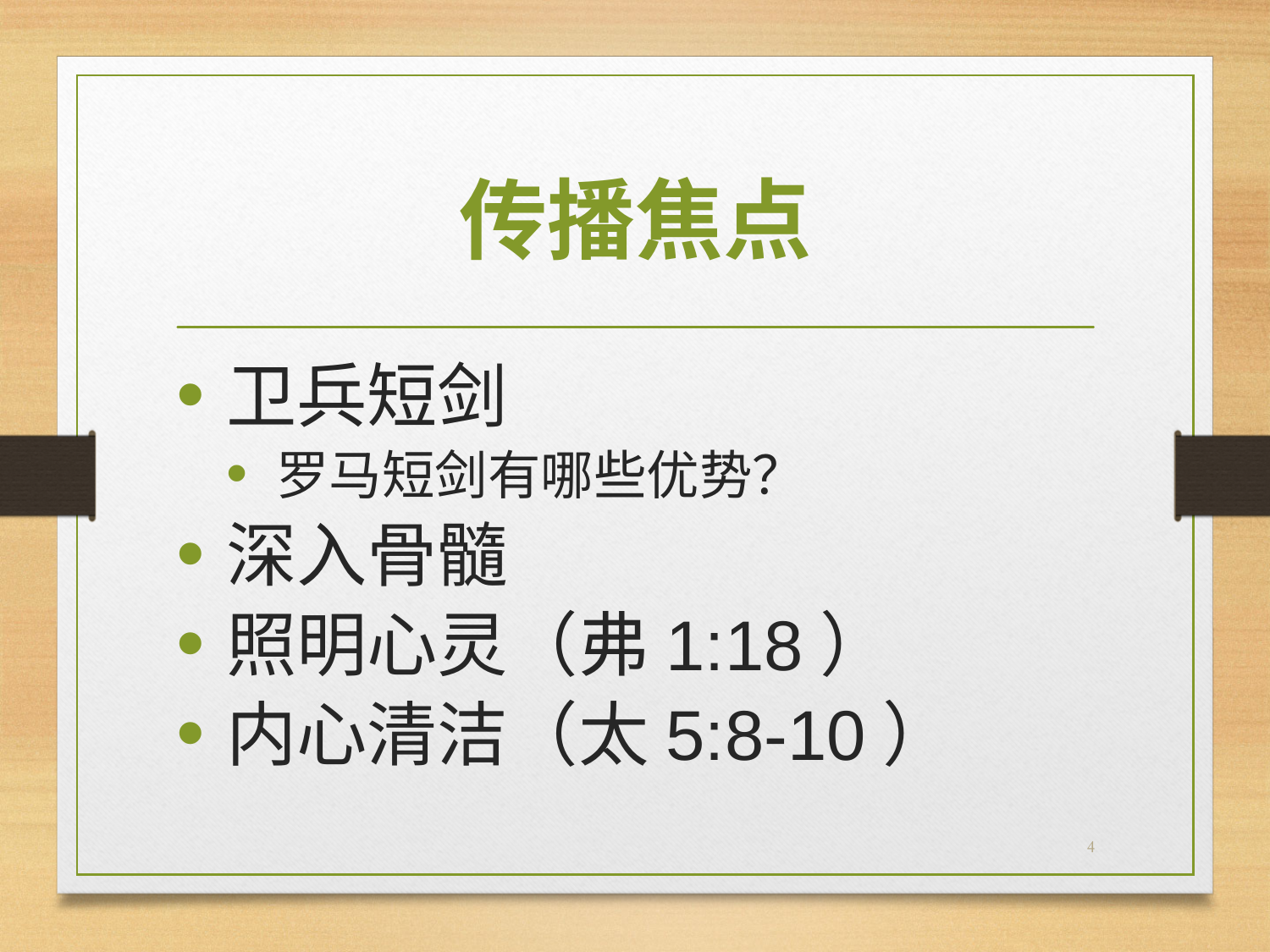

# 传播焦点
卫兵短剑
罗马短剑有哪些优势？
深入骨髓
照明心灵（弗1:18）
内心清洁（太5:8-10）

4